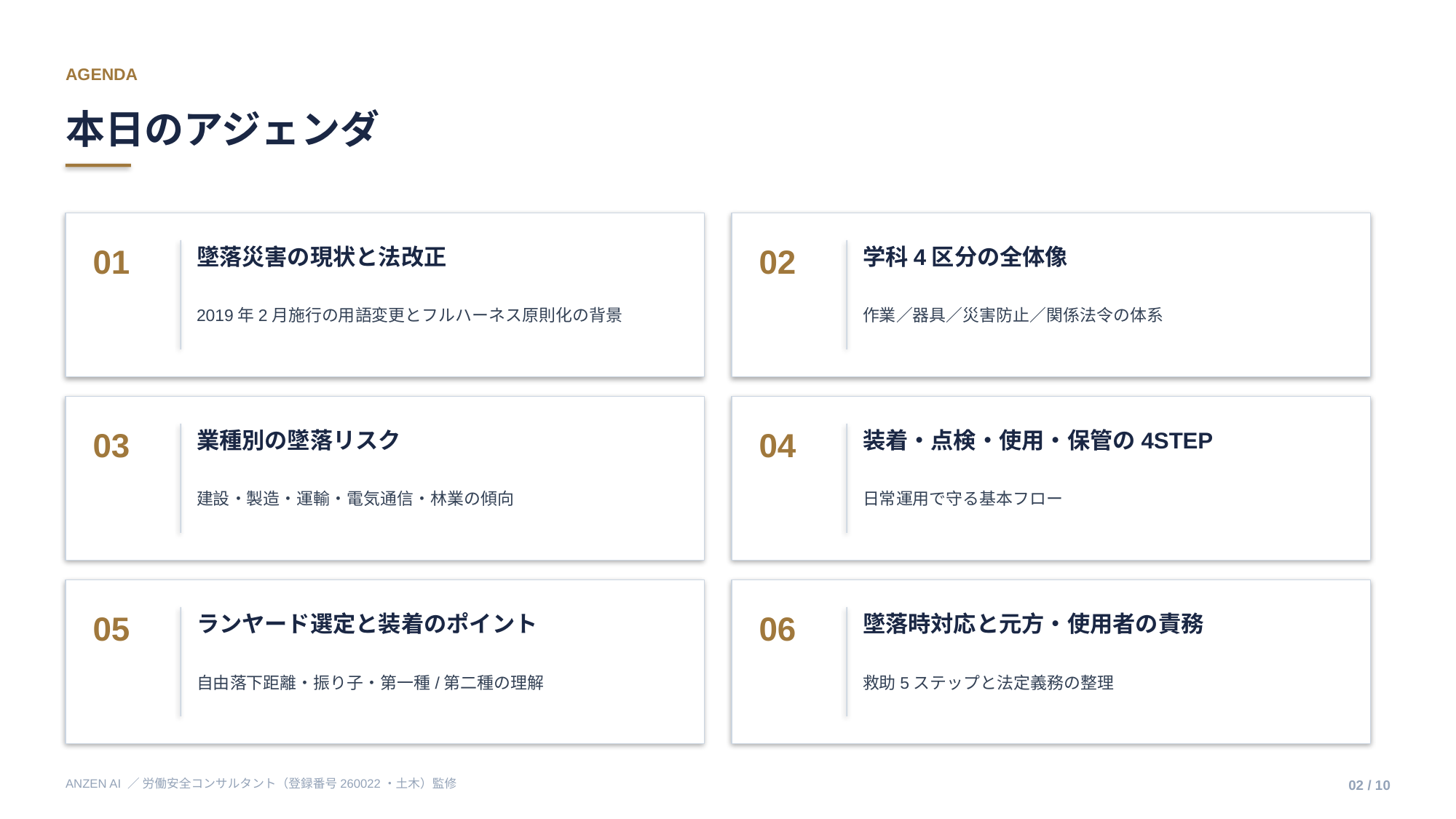

AGENDA
本日のアジェンダ

01
02
墜落災害の現状と法改正
学科4区分の全体像

2019年2月施行の用語変更とフルハーネス原則化の背景
作業／器具／災害防止／関係法令の体系

03
04
業種別の墜落リスク
装着・点検・使用・保管の4STEP

建設・製造・運輸・電気通信・林業の傾向
日常運用で守る基本フロー

05
06
ランヤード選定と装着のポイント
墜落時対応と元方・使用者の責務

自由落下距離・振り子・第一種/第二種の理解
救助5ステップと法定義務の整理
ANZEN AI ／ 労働安全コンサルタント（登録番号260022・土木）監修
02 / 10